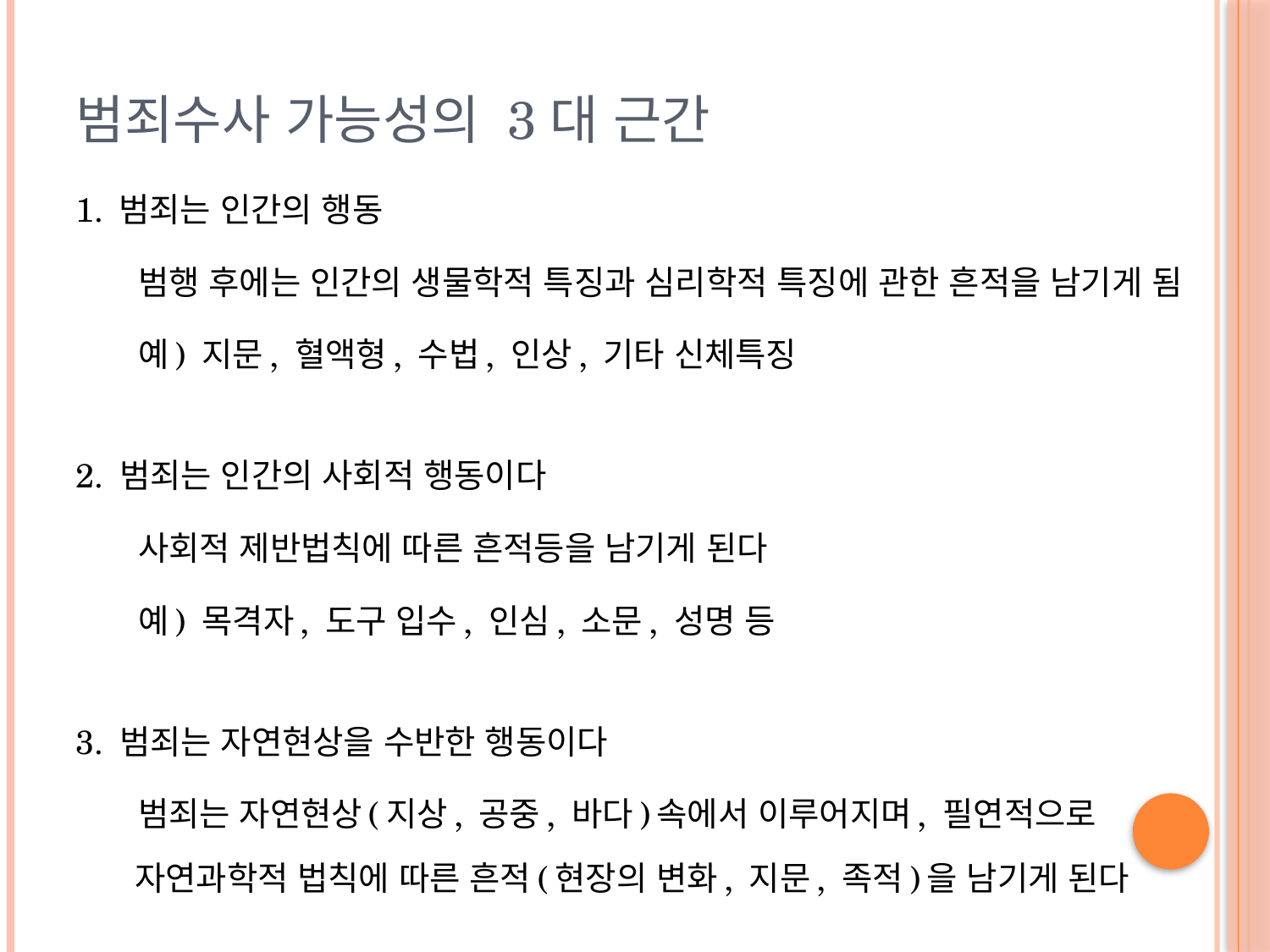

# 범죄수사 가능성의 3대 근간
1. 범죄는 인간의 행동
      범행 후에는 인간의 생물학적 특징과 심리학적 특징에 관한 흔적을 남기게 됨
      예) 지문, 혈액형, 수법, 인상, 기타 신체특징

2. 범죄는 인간의 사회적 행동이다
      사회적 제반법칙에 따른 흔적등을 남기게 된다
      예) 목격자, 도구 입수, 인심, 소문, 성명 등

3. 범죄는 자연현상을 수반한 행동이다
      범죄는 자연현상(지상, 공중, 바다)속에서 이루어지며, 필연적으로 자연과학적 법칙에 따른 흔적(현장의 변화, 지문, 족적)을 남기게 된다